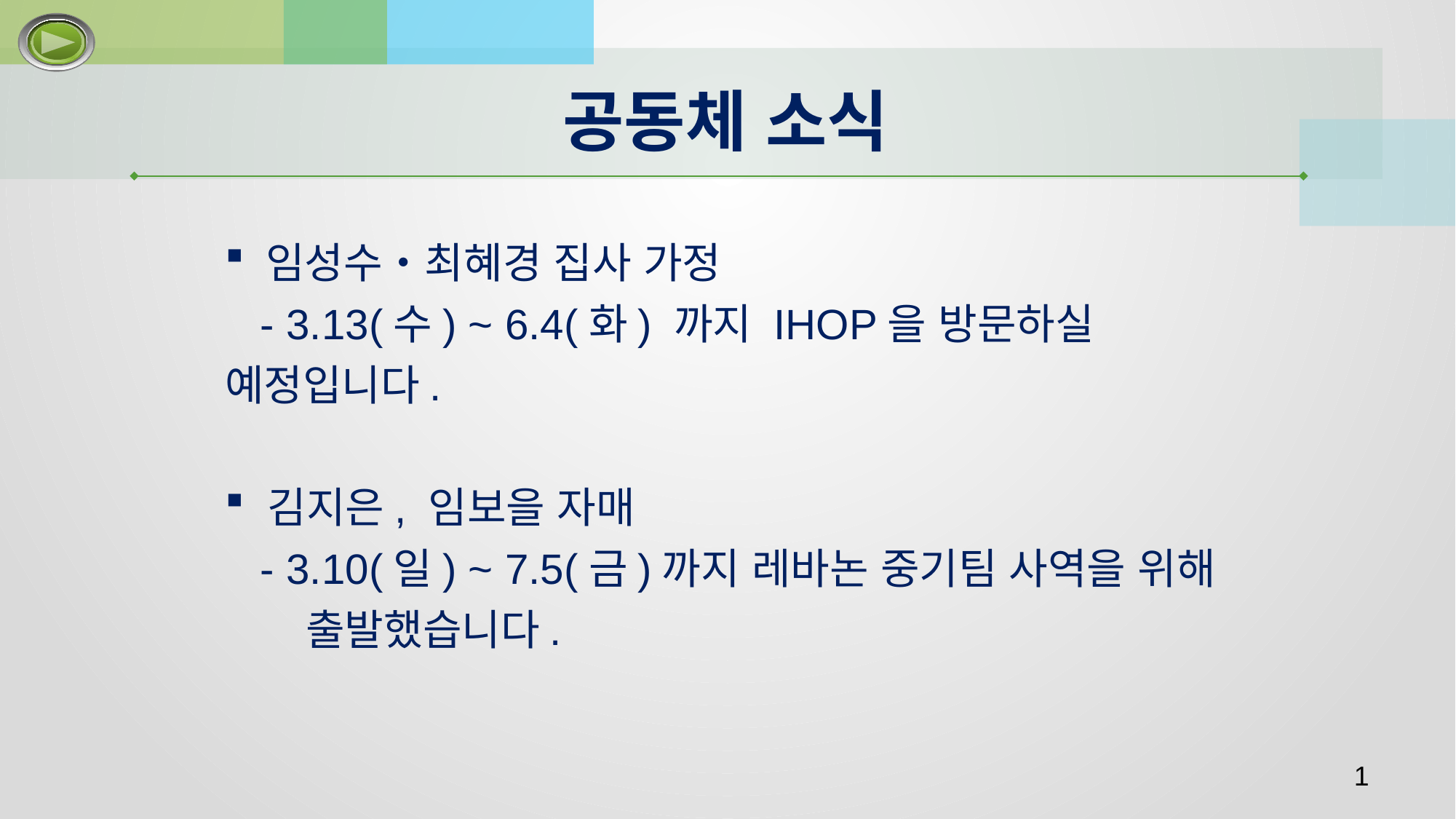

공동체 소식
임성수‧최혜경 집사 가정
   - 3.13(수) ~ 6.4(화) 까지 IHOP을 방문하실 예정입니다.

김지은, 임보을 자매
   - 3.10(일) ~ 7.5(금)까지 레바논 중기팀 사역을 위해
      출발했습니다.

1